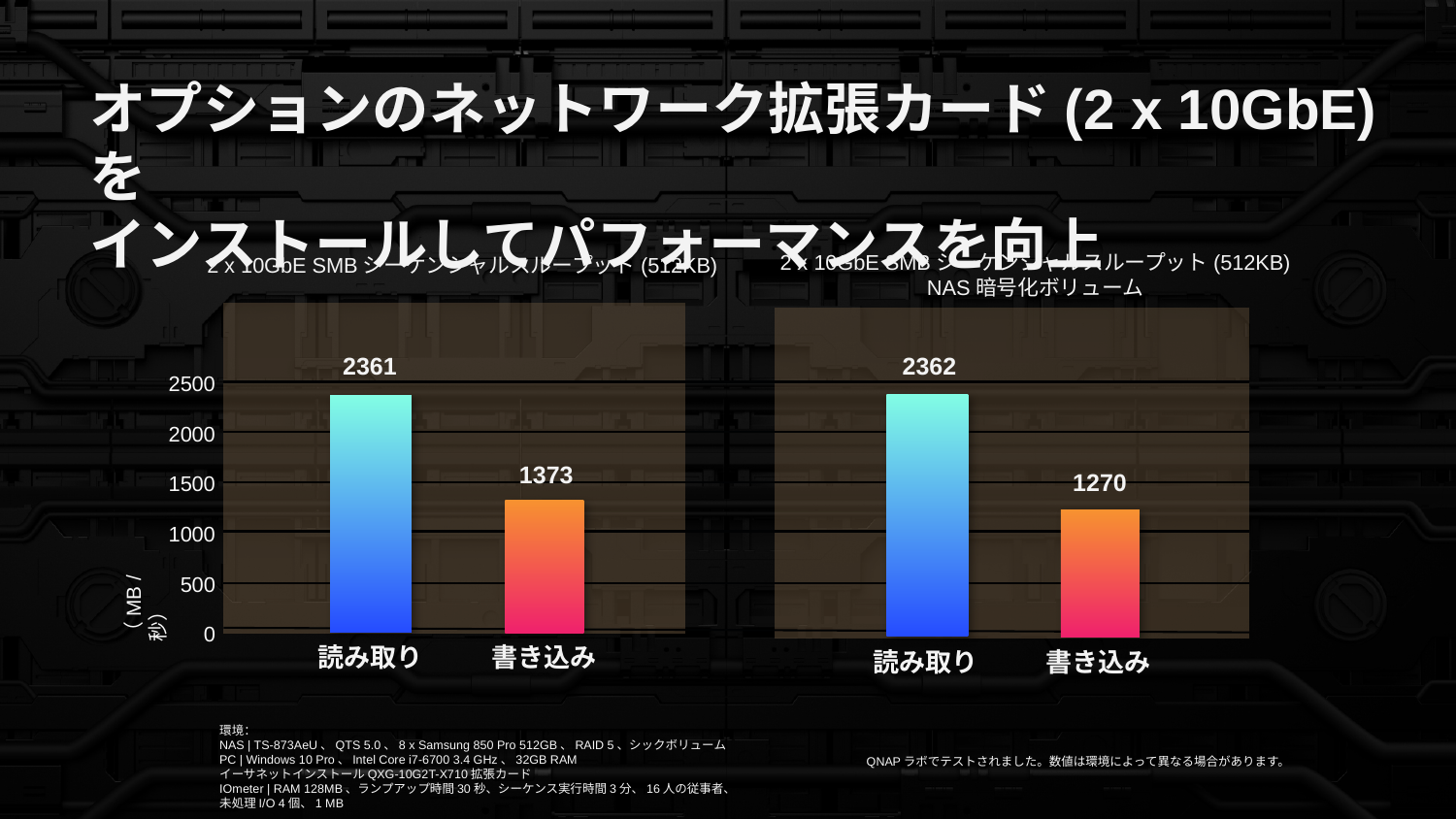

# オプションのネットワーク拡張カード(2 x 10GbE)を インストールしてパフォーマンスを向上
2 x 10GbE SMBシーケンシャルスループット(512KB)
NAS暗号化ボリューム
2 x 10GbE SMBシーケンシャルスループット(512KB)

2361
2362
2500

2000
1373
1270
1500

1000
500
（MB /秒）
0
読み取り
書き込み
読み取り
書き込み
環境：
NAS | TS-873AeU、QTS 5.0、8 x Samsung 850 Pro 512GB、RAID 5、シックボリューム
PC | Windows 10 Pro、Intel Core i7-6700 3.4 GHz、32GB RAM
イーサネットインストールQXG-10G2T-X710拡張カード
IOmeter | RAM 128MB、ランプアップ時間30秒、シーケンス実行時間3分、16人の従事者、
未処理I/O 4個、1 MB
QNAPラボでテストされました。数値は環境によって異なる場合があります。